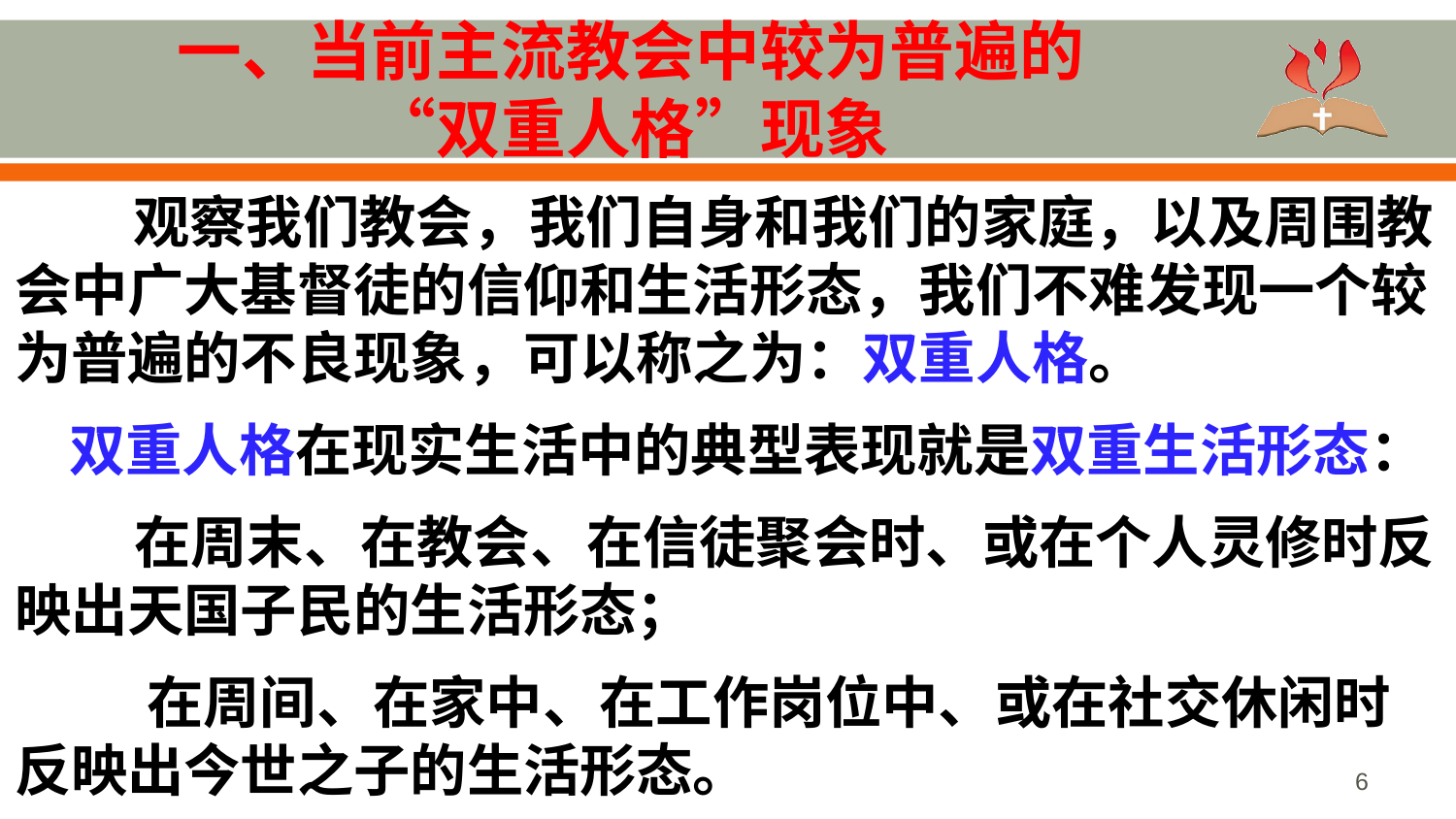

# 一、当前主流教会中较为普遍的 “双重人格”现象
    观察我们教会，我们自身和我们的家庭，以及周围教会中广大基督徒的信仰和生活形态，我们不难发现一个较为普遍的不良现象，可以称之为：双重人格。
双重人格在现实生活中的典型表现就是双重生活形态：
    在周末、在教会、在信徒聚会时、或在个人灵修时反映出天国子民的生活形态；
     在周间、在家中、在工作岗位中、或在社交休闲时反映出今世之子的生活形态。

6